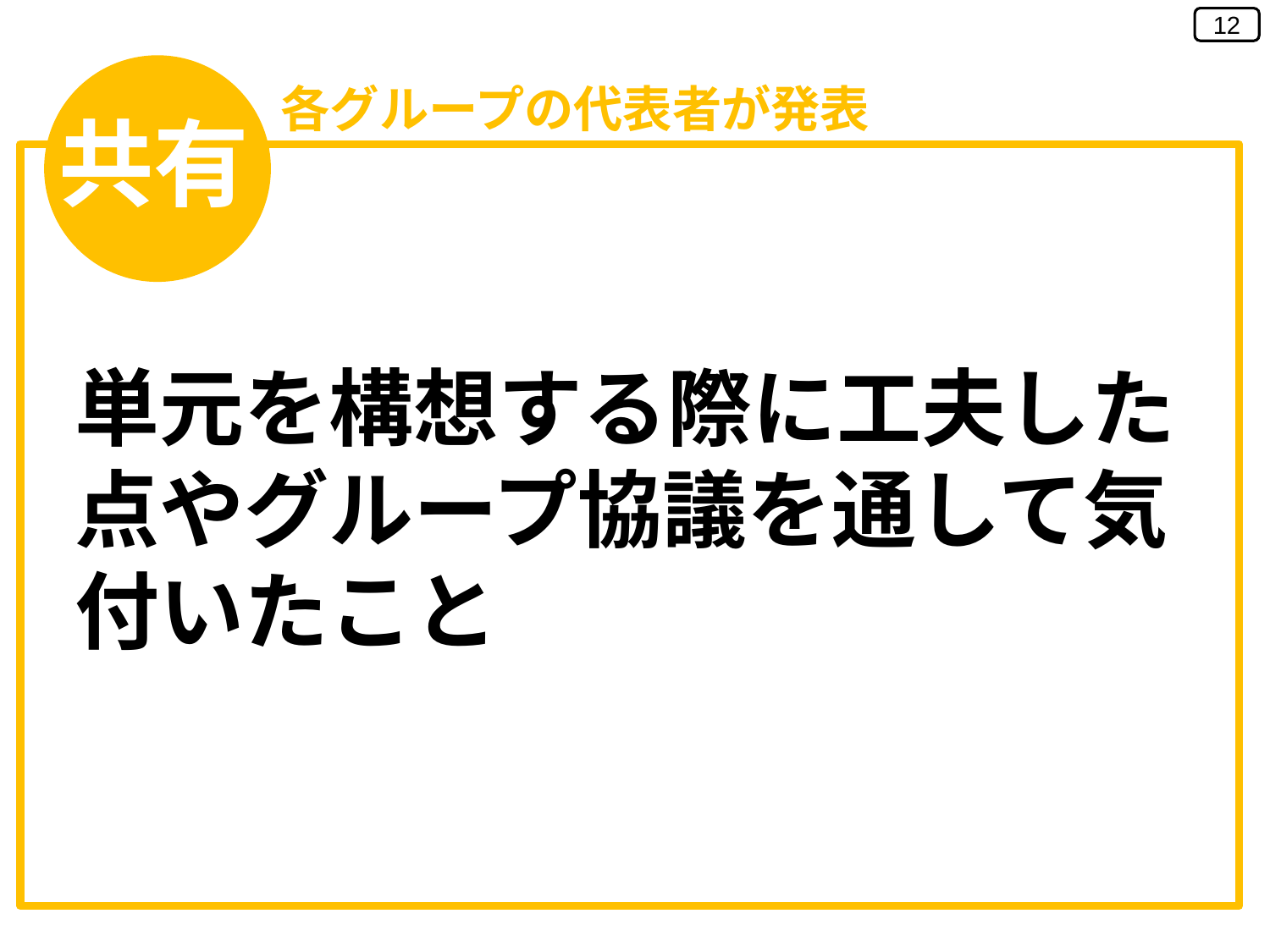

12

共有
各グループの代表者が発表

単元を構想する際に工夫した点やグループ協議を通して気付いたこと